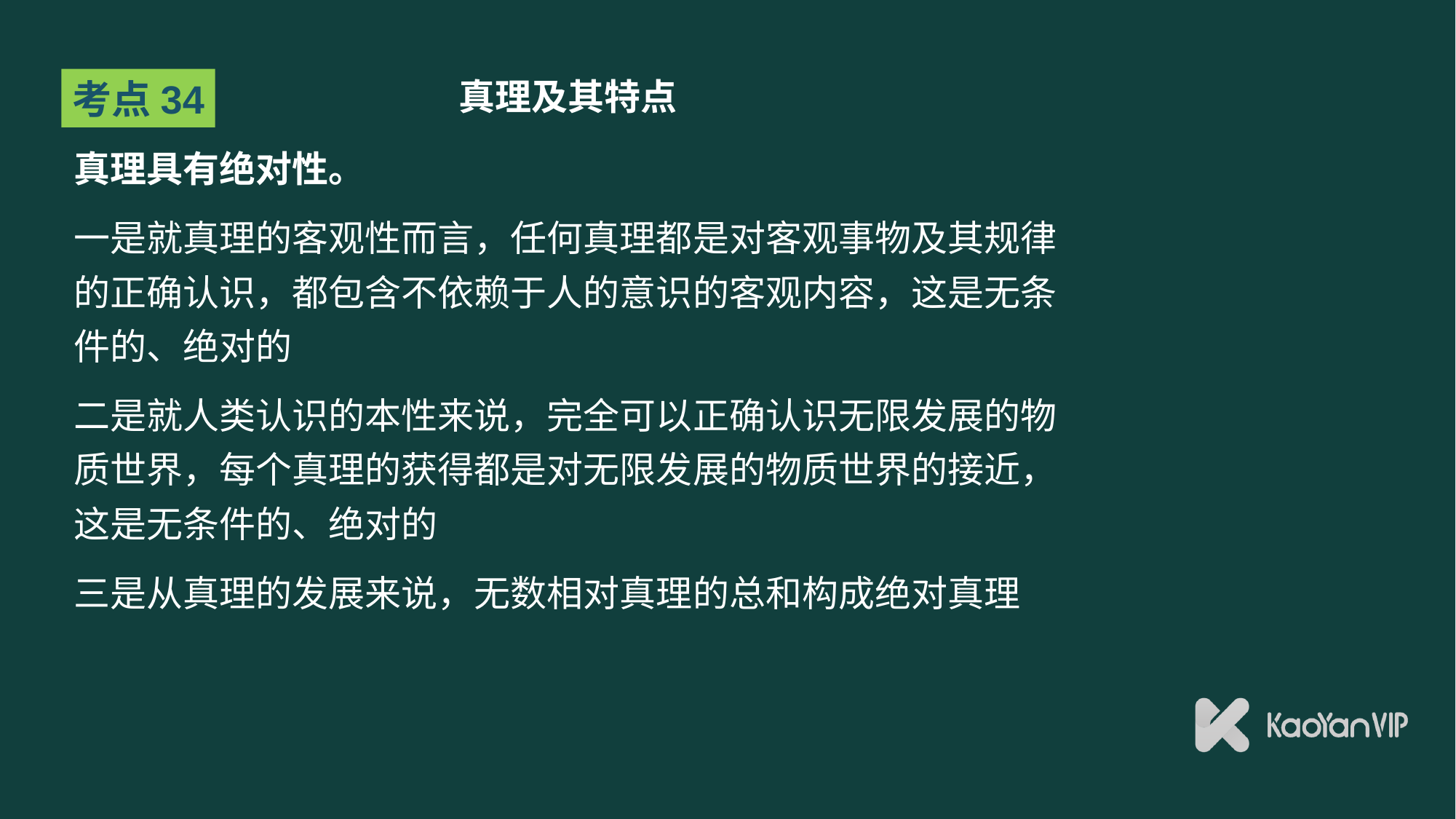

# 真理及其特点
考点34
真理具有绝对性。
一是就真理的客观性而言，任何真理都是对客观事物及其规律的正确认识，都包含不依赖于人的意识的客观内容，这是无条件的、绝对的
二是就人类认识的本性来说，完全可以正确认识无限发展的物质世界，每个真理的获得都是对无限发展的物质世界的接近，这是无条件的、绝对的
三是从真理的发展来说，无数相对真理的总和构成绝对真理